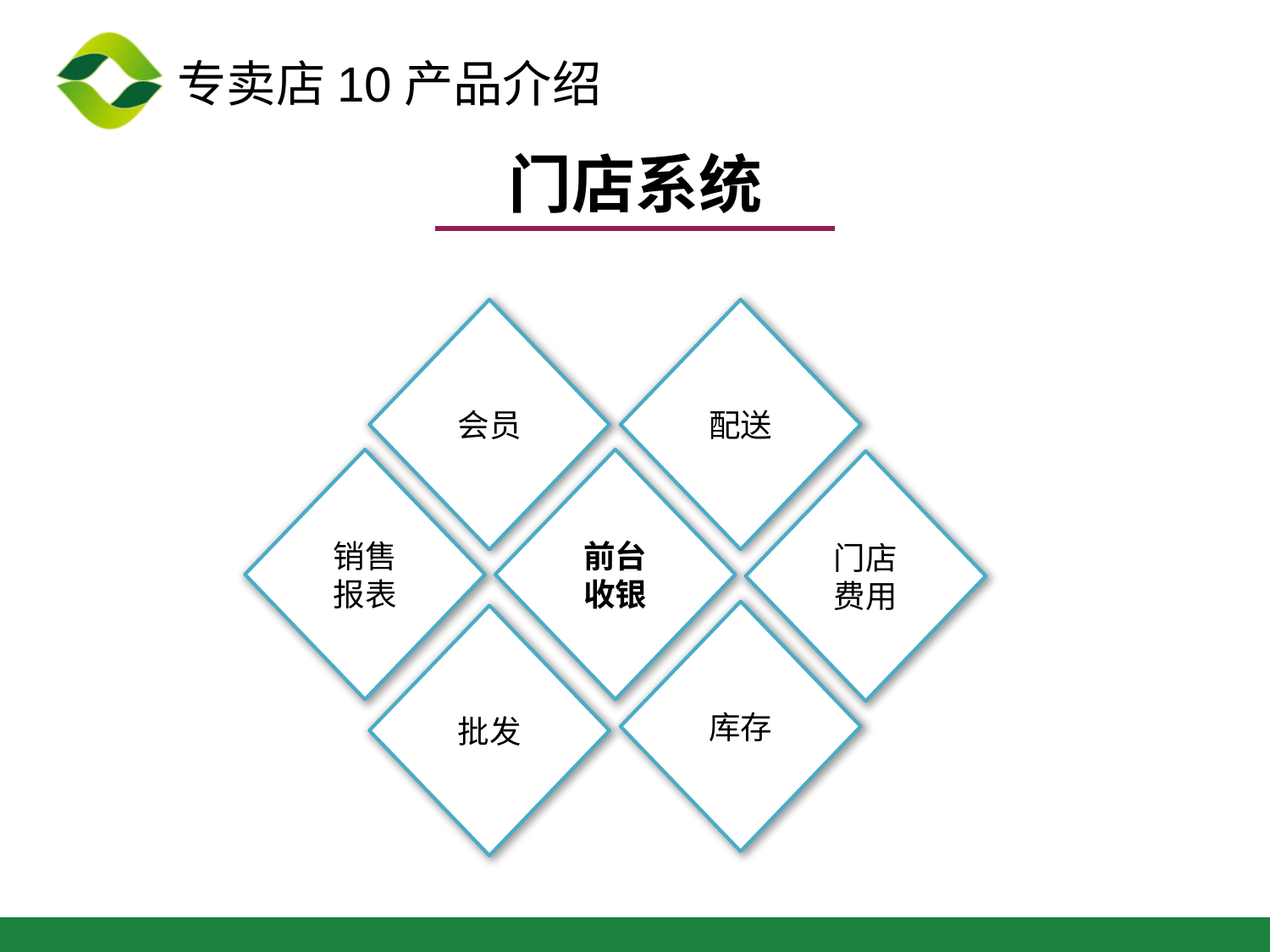

门店系统

会员
配送
销售报表
前台收银
门店费用
库存
批发